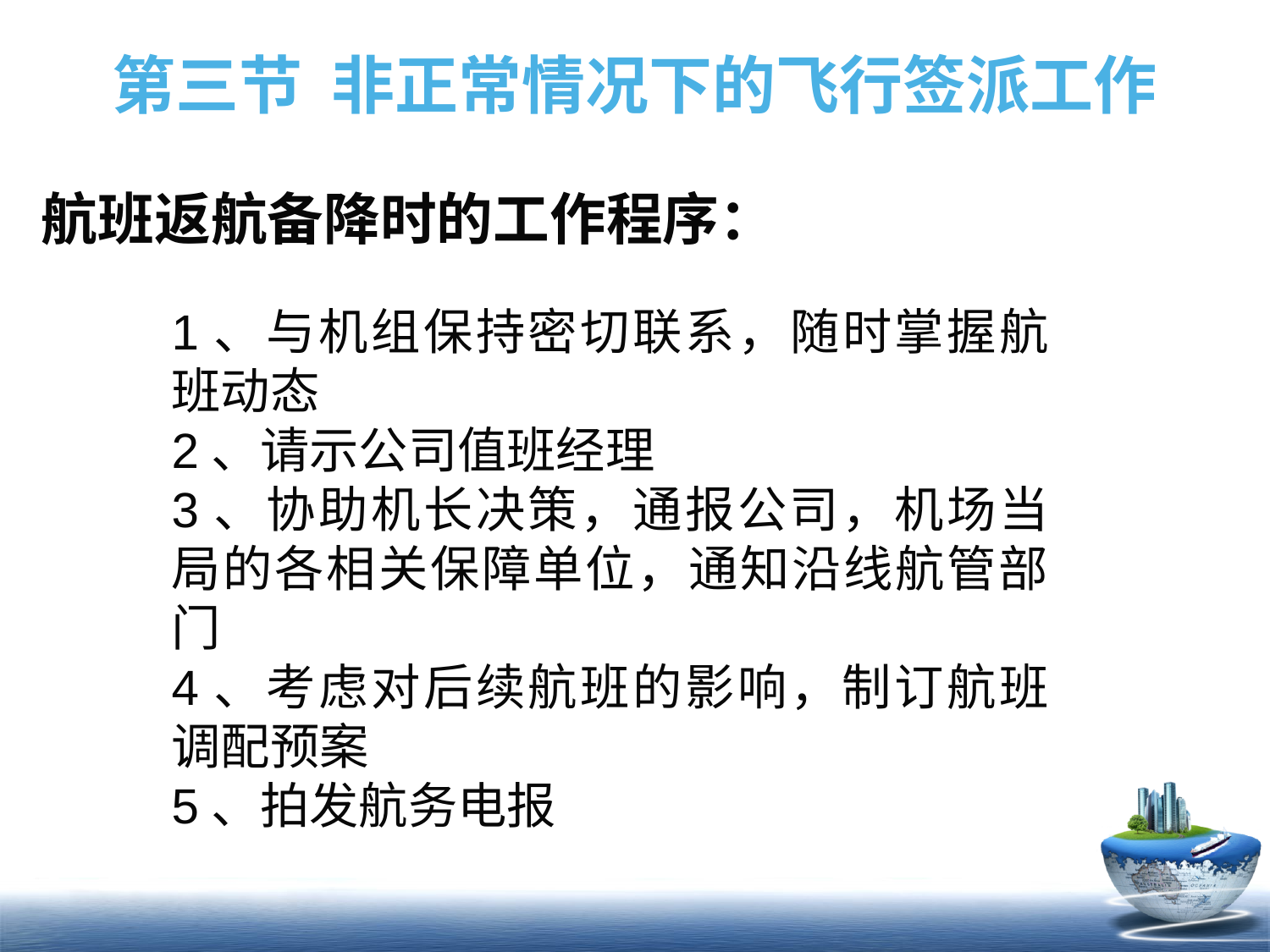

# 第三节  非正常情况下的飞行签派工作
航班返航备降时的工作程序：
1、与机组保持密切联系，随时掌握航班动态
2、请示公司值班经理
3、协助机长决策，通报公司，机场当局的各相关保障单位，通知沿线航管部门
4、考虑对后续航班的影响，制订航班调配预案
5、拍发航务电报